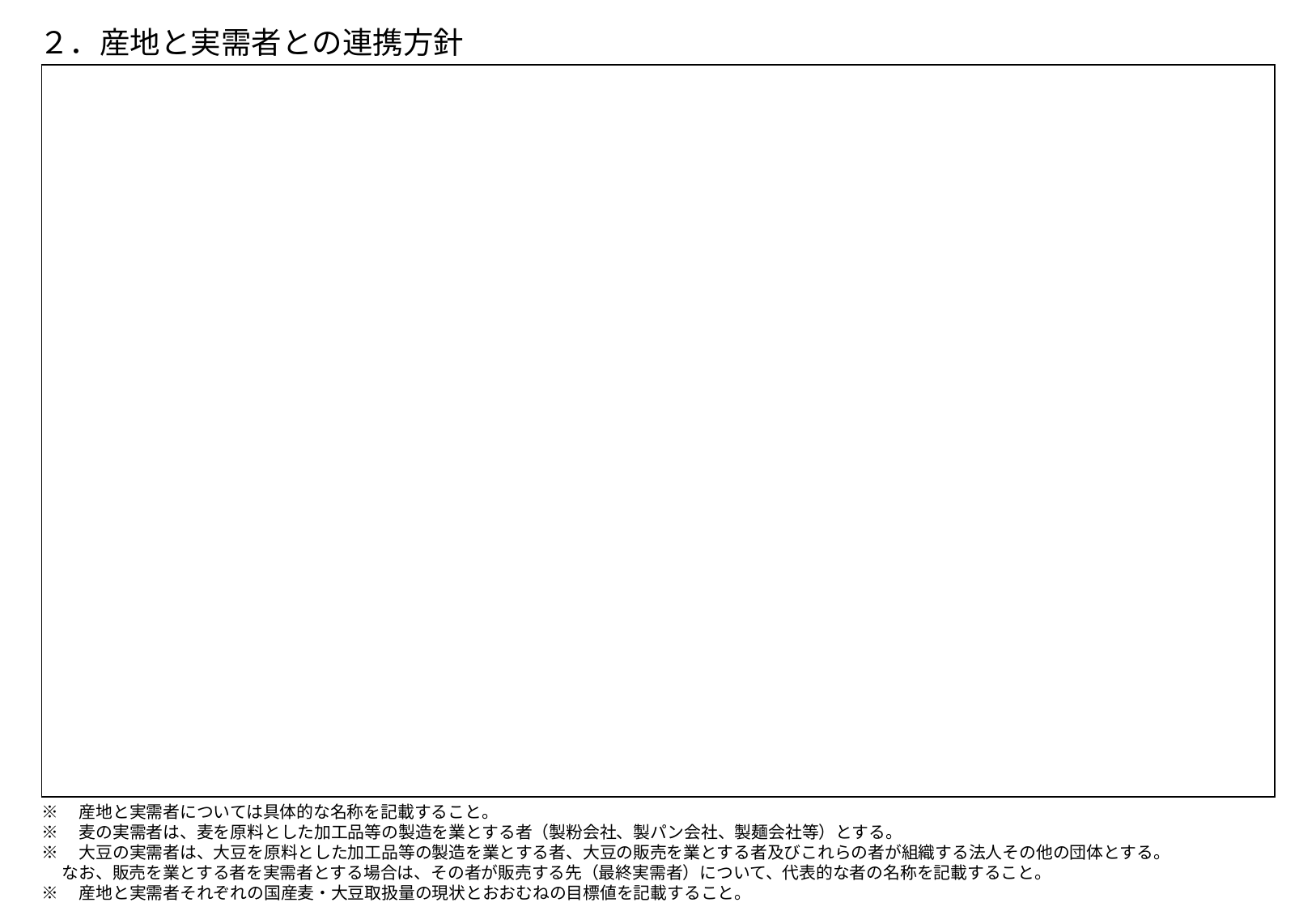

２．産地と実需者との連携方針
|  |
| --- |
※　産地と実需者については具体的な名称を記載すること。
※　麦の実需者は、麦を原料とした加工品等の製造を業とする者（製粉会社、製パン会社、製麺会社等）とする。
※　大豆の実需者は、大豆を原料とした加工品等の製造を業とする者、大豆の販売を業とする者及びこれらの者が組織する法人その他の団体とする。
　 なお、販売を業とする者を実需者とする場合は、その者が販売する先（最終実需者）について、代表的な者の名称を記載すること。
※　産地と実需者それぞれの国産麦・大豆取扱量の現状とおおむねの目標値を記載すること。